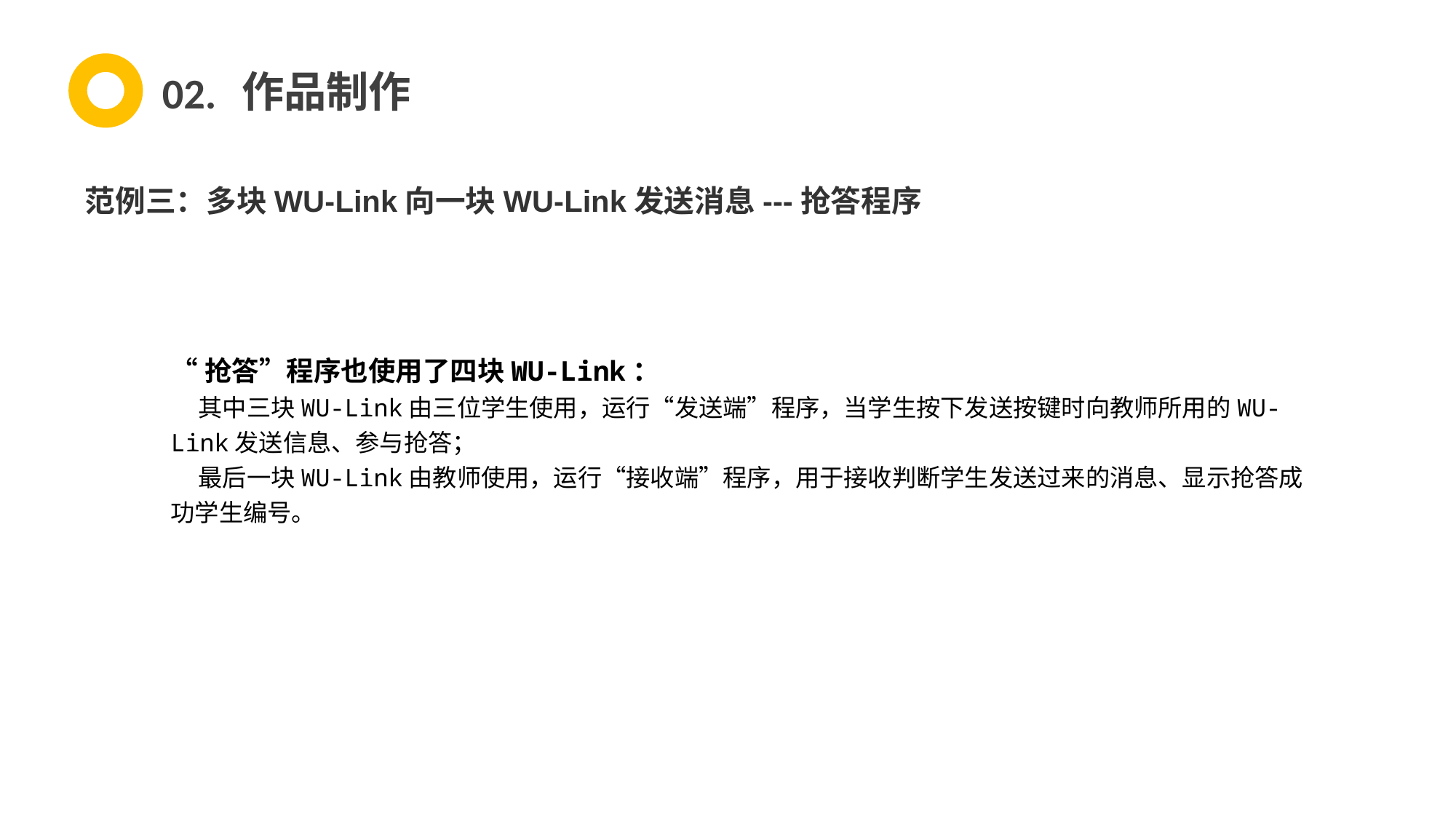

作品制作
02.
范例三：多块WU-Link向一块WU-Link发送消息---抢答程序
“抢答”程序也使用了四块WU-Link：
    其中三块WU-Link由三位学生使用，运行“发送端”程序，当学生按下发送按键时向教师所用的WU-Link发送信息、参与抢答；
    最后一块WU-Link由教师使用，运行“接收端”程序，用于接收判断学生发送过来的消息、显示抢答成功学生编号。